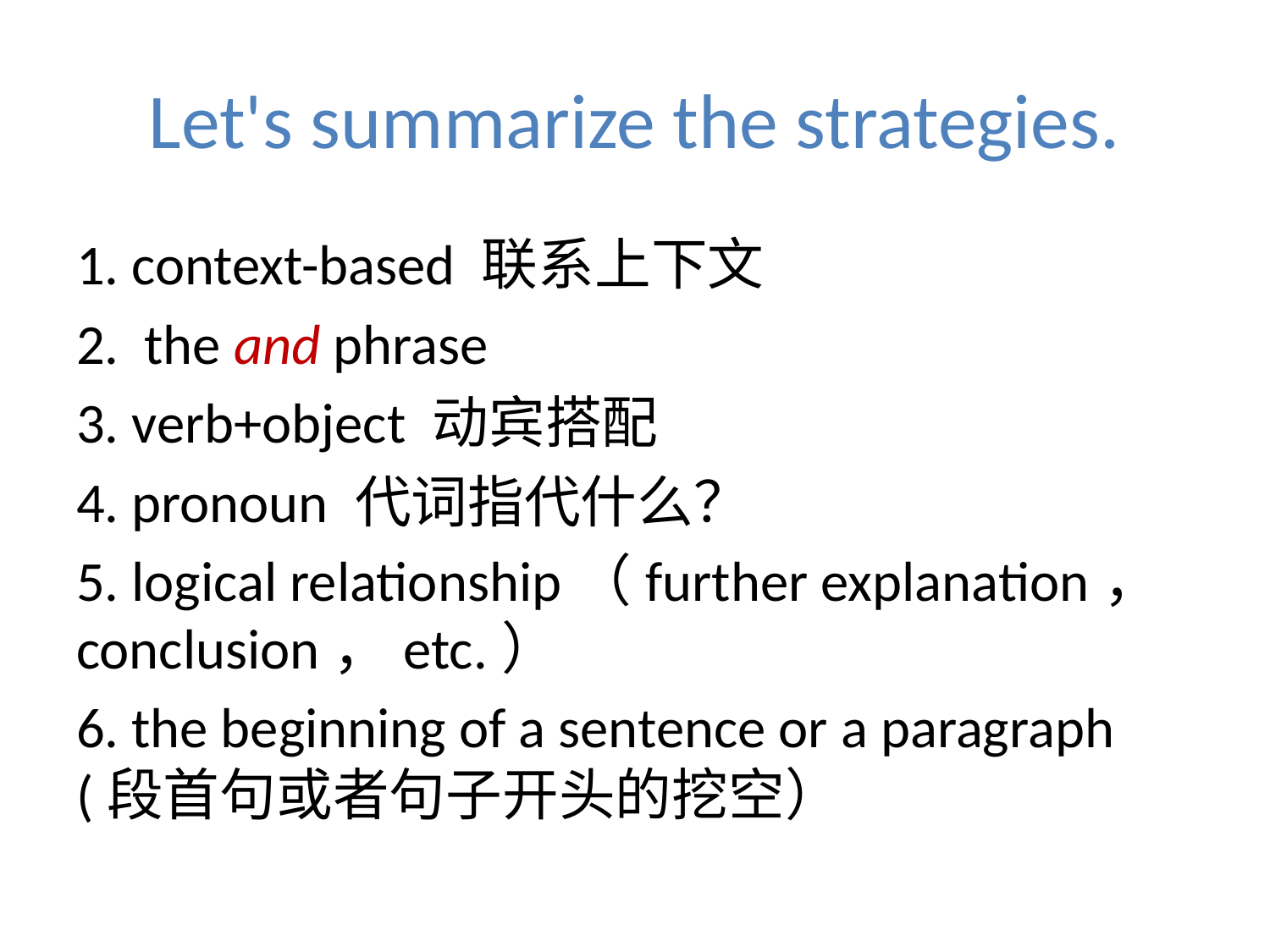

# Let's summarize the strategies.
1. context-based 联系上下文
2.  the and phrase
3. verb+object 动宾搭配
4. pronoun 代词指代什么？
5. logical relationship（further explanation，conclusion，etc.）
6. the beginning of a sentence or a paragraph (段首句或者句子开头的挖空）